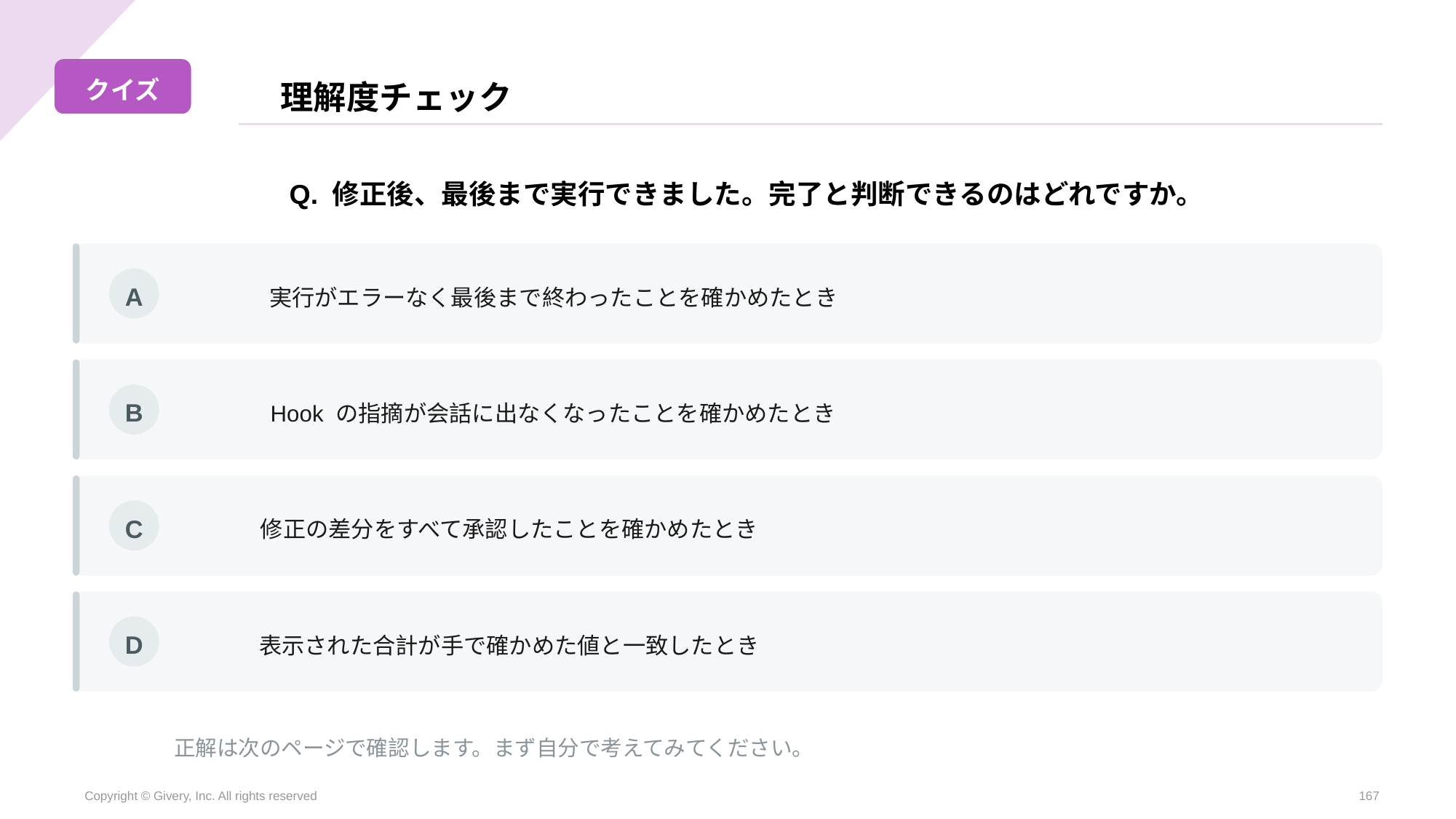

クイズ
理解度チェック

Q. 修正後、最後まで実行できました。完了と判断できるのはどれですか。

A
実行がエラーなく最後まで終わったことを確かめたとき

B
Hook の指摘が会話に出なくなったことを確かめたとき

C
修正の差分をすべて承認したことを確かめたとき

D
表示された合計が手で確かめた値と一致したとき
正解は次のページで確認します。まず自分で考えてみてください。
Copyright © Givery, Inc. All rights reserved
167